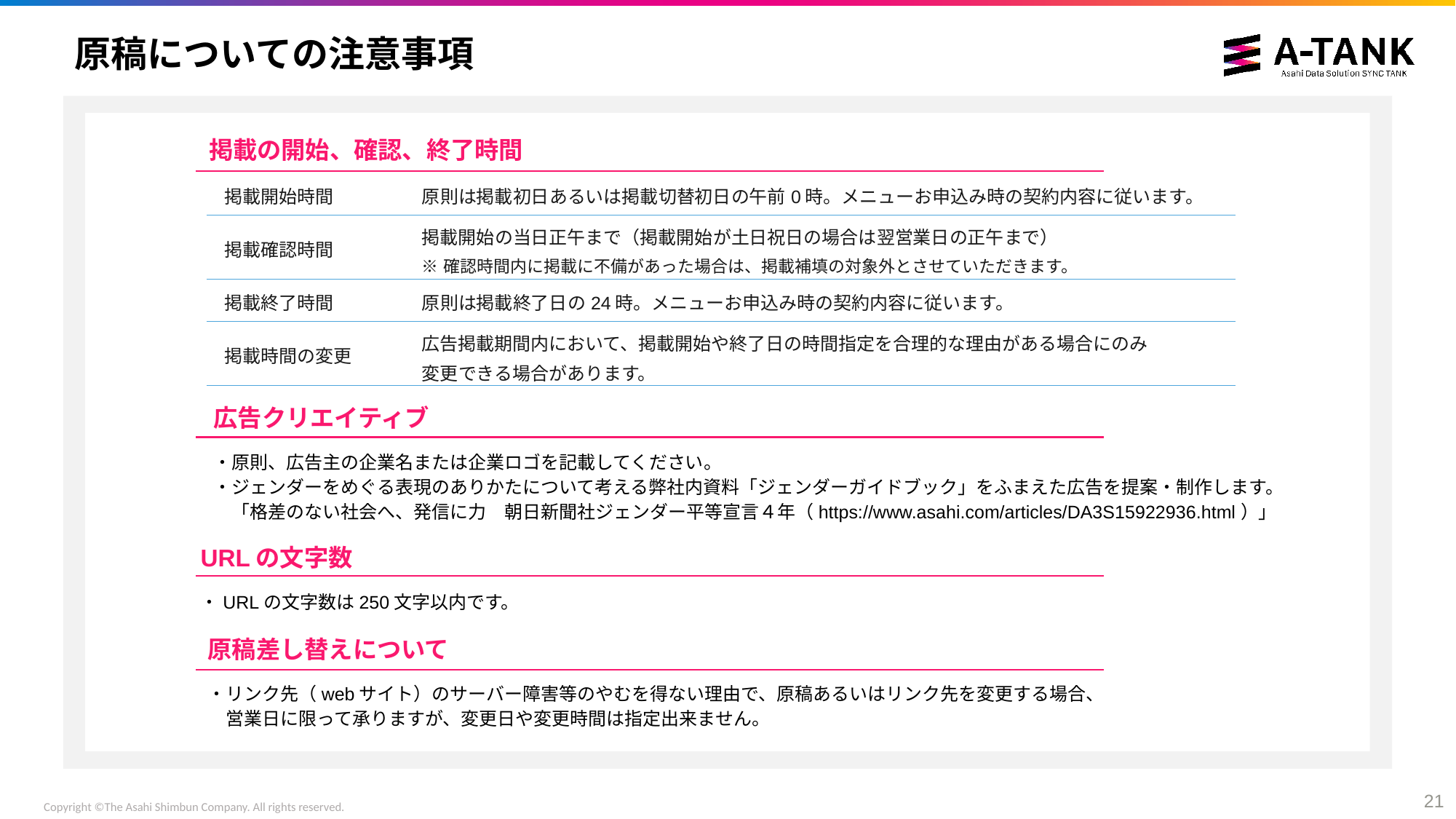

# 原稿についての注意事項

掲載の開始、確認、終了時間

| 掲載開始時間 | 原則は掲載初日あるいは掲載切替初日の午前0時。メニューお申込み時の契約内容に従います。 |
| --- | --- |
| 掲載確認時間 | 掲載開始の当日正午まで（掲載開始が土日祝日の場合は翌営業日の正午まで） ※確認時間内に掲載に不備があった場合は、掲載補填の対象外とさせていただきます。 |
| 掲載終了時間 | 原則は掲載終了日の24時。メニューお申込み時の契約内容に従います。 |
| 掲載時間の変更 | 広告掲載期間内において、掲載開始や終了日の時間指定を合理的な理由がある場合にのみ 変更できる場合があります。 |
広告クリエイティブ

・原則、広告主の企業名または企業ロゴを記載してください。
・ジェンダーをめぐる表現のありかたについて考える弊社内資料「ジェンダーガイドブック」をふまえた広告を提案・制作します。
　「格差のない社会へ、発信に力　朝日新聞社ジェンダー平等宣言４年（https://www.asahi.com/articles/DA3S15922936.html）」
URLの文字数

・URLの文字数は250文字以内です。
原稿差し替えについて

・リンク先（webサイト）のサーバー障害等のやむを得ない理由で、原稿あるいはリンク先を変更する場合、
　営業日に限って承りますが、変更日や変更時間は指定出来ません。
21